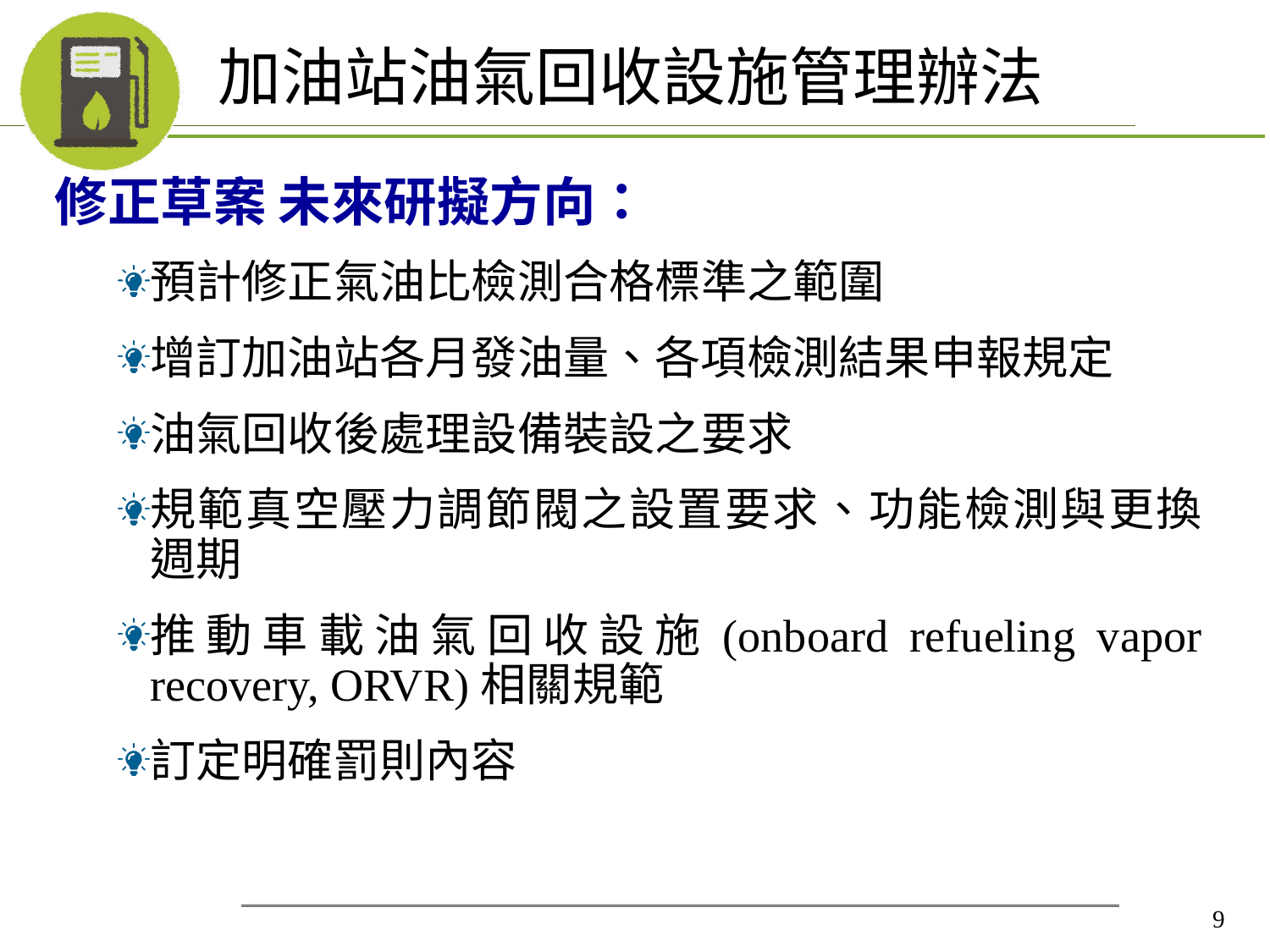

# 加油站油氣回收設施管理辦法
修正草案 未來研擬方向：
預計修正氣油比檢測合格標準之範圍
增訂加油站各月發油量、各項檢測結果申報規定
油氣回收後處理設備裝設之要求
規範真空壓力調節閥之設置要求、功能檢測與更換週期
推動車載油氣回收設施(onboard refueling vapor recovery, ORVR)相關規範
訂定明確罰則內容
9